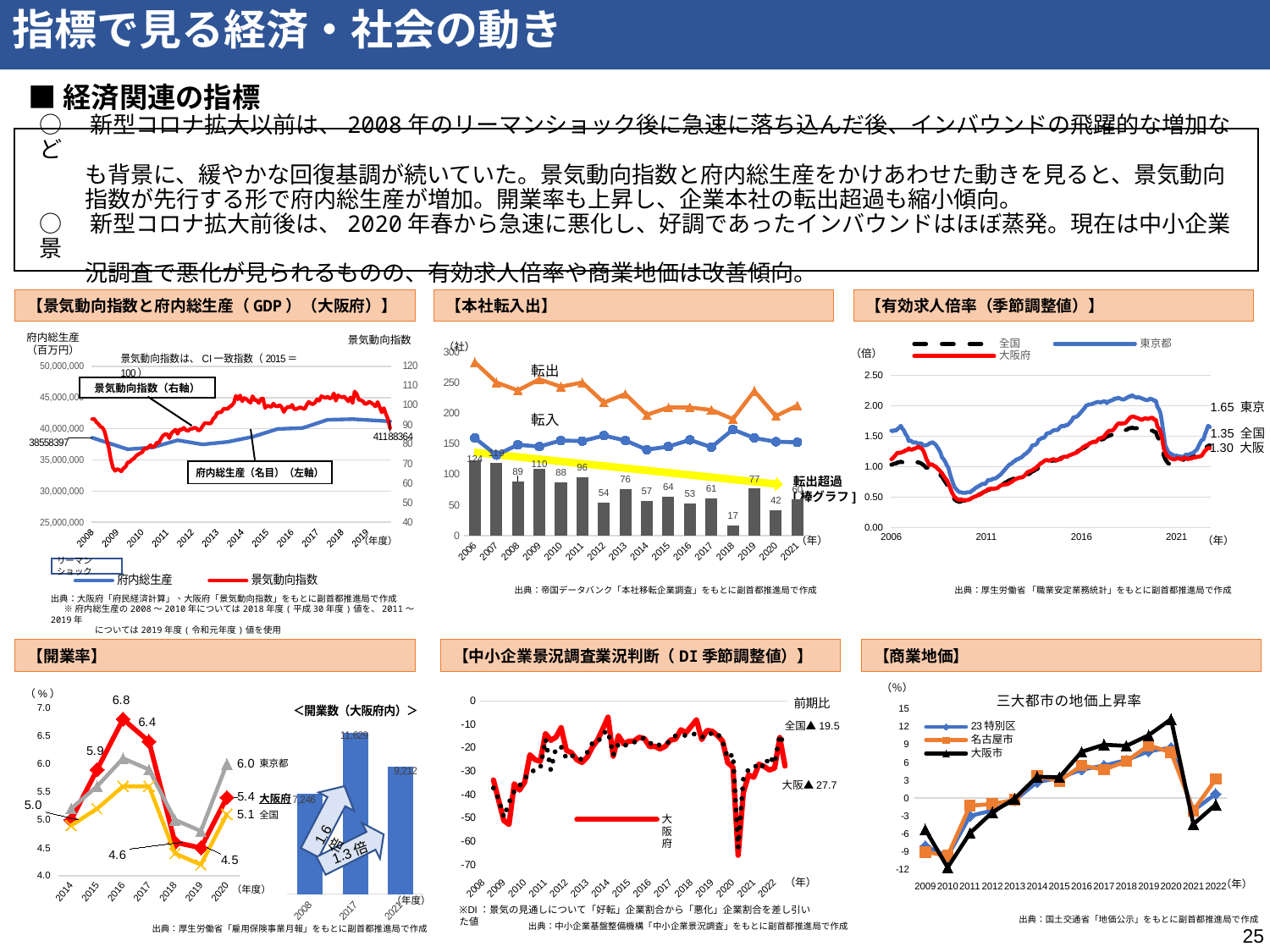

指標で見る経済・社会の動き
■経済関連の指標
○　新型コロナ拡大以前は、2008年のリーマンショック後に急速に落ち込んだ後、インバウンドの飛躍的な増加など
　　も背景に、緩やかな回復基調が続いていた。景気動向指数と府内総生産をかけあわせた動きを見ると、景気動向
　　指数が先行する形で府内総生産が増加。開業率も上昇し、企業本社の転出超過も縮小傾向。
○　新型コロナ拡大前後は、2020年春から急速に悪化し、好調であったインバウンドはほぼ蒸発。現在は中小企業景
　　況調査で悪化が見られるものの、有効求人倍率や商業地価は改善傾向。
【景気動向指数と府内総生産（GDP）（大阪府）】
【本社転入出】
【有効求人倍率（季節調整値）】
府内総生産
（百万円）
景気動向指数
（社）

### Chart

| Category | 全国 | 東京都 | 大阪府 |
|---|---|---|---|
| 2006 | 1.03 | 1.59 | 1.12 |
|  | 1.04 | 1.58 | 1.14 |
|  | 1.05 | 1.6 | 1.17 |
|  | 1.05 | 1.59 | 1.2 |
|  | 1.07 | 1.62 | 1.23 |
|  | 1.07 | 1.64 | 1.22 |
|  | 1.08 | 1.67 | 1.23 |
|  | 1.07 | 1.62 | 1.24 |
|  | 1.07 | 1.59 | 1.25 |
|  | 1.06 | 1.53 | 1.27 |
|  | 1.06 | 1.5 | 1.27 |
|  | 1.06 | 1.42 | 1.3 |
| 2007 | 1.06 | 1.43 | 1.28 |
|  | 1.05 | 1.41 | 1.28 |
|  | 1.05 | 1.39 | 1.29 |
|  | 1.07 | 1.4 | 1.3 |
|  | 1.07 | 1.39 | 1.31 |
|  | 1.07 | 1.38 | 1.33 |
|  | 1.06 | 1.38 | 1.31 |
|  | 1.05 | 1.38 | 1.3 |
|  | 1.03 | 1.35 | 1.27 |
|  | 1.01 | 1.35 | 1.21 |
|  | 0.98 | 1.35 | 1.13 |
|  | 0.98 | 1.36 | 1.08 |
| 2008 | 0.97 | 1.38 | 1.02 |
|  | 0.96 | 1.39 | 1.04 |
|  | 0.96 | 1.4 | 1.03 |
|  | 0.96 | 1.38 | 1.01 |
|  | 0.95 | 1.36 | 1.0 |
|  | 0.92 | 1.32 | 0.97 |
|  | 0.89 | 1.28 | 0.95 |
|  | 0.86 | 1.23 | 0.92 |
|  | 0.83 | 1.15 | 0.89 |
|  | 0.79 | 1.12 | 0.85 |
|  | 0.75 | 1.08 | 0.81 |
|  | 0.71 | 1.02 | 0.78 |
| 2009 | 0.64 | 0.98 | 0.72 |
|  | 0.57 | 0.88 | 0.66 |
|  | 0.52 | 0.8 | 0.59 |
|  | 0.49 | 0.72 | 0.54 |
|  | 0.46 | 0.66 | 0.5 |
|  | 0.44 | 0.63 | 0.48 |
|  | 0.43 | 0.6 | 0.46 |
|  | 0.42 | 0.58 | 0.45 |
|  | 0.43 | 0.58 | 0.46 |
|  | 0.44 | 0.57 | 0.45 |
|  | 0.44 | 0.57 | 0.45 |
|  | 0.44 | 0.57 | 0.45 |
| 2010 | 0.45 | 0.58 | 0.45 |
|  | 0.46 | 0.58 | 0.46 |
|  | 0.48 | 0.58 | 0.47 |
|  | 0.49 | 0.61 | 0.49 |
|  | 0.5 | 0.62 | 0.5 |
|  | 0.51 | 0.65 | 0.51 |
|  | 0.53 | 0.66 | 0.52 |
|  | 0.54 | 0.68 | 0.54 |
|  | 0.55 | 0.69 | 0.54 |
|  | 0.56 | 0.71 | 0.56 |
|  | 0.58 | 0.72 | 0.58 |
|  | 0.59 | 0.71 | 0.59 |
| 2011 | 0.6 | 0.74 | 0.6 |
|  | 0.62 | 0.78 | 0.63 |
|  | 0.62 | 0.78 | 0.63 |
|  | 0.62 | 0.78 | 0.64 |
|  | 0.61 | 0.8 | 0.63 |
|  | 0.62 | 0.8 | 0.64 |
|  | 0.64 | 0.81 | 0.64 |
|  | 0.65 | 0.83 | 0.65 |
|  | 0.67 | 0.85 | 0.67 |
|  | 0.69 | 0.87 | 0.69 |
|  | 0.71 | 0.9 | 0.7 |
|  | 0.72 | 0.93 | 0.7 |
| 2012 | 0.74 | 0.96 | 0.71 |
|  | 0.75 | 0.99 | 0.71 |
|  | 0.77 | 1.02 | 0.72 |
|  | 0.78 | 1.04 | 0.74 |
|  | 0.79 | 1.05 | 0.75 |
|  | 0.8 | 1.08 | 0.77 |
|  | 0.81 | 1.09 | 0.79 |
|  | 0.82 | 1.12 | 0.8 |
|  | 0.81 | 1.12 | 0.81 |
|  | 0.82 | 1.14 | 0.82 |
|  | 0.82 | 1.15 | 0.82 |
|  | 0.83 | 1.17 | 0.83 |
| 2013 | 0.84 | 1.2 | 0.85 |
|  | 0.85 | 1.21 | 0.88 |
|  | 0.87 | 1.24 | 0.91 |
|  | 0.88 | 1.26 | 0.92 |
|  | 0.9 | 1.3 | 0.93 |
|  | 0.92 | 1.35 | 0.94 |
|  | 0.93 | 1.35 | 0.96 |
|  | 0.95 | 1.36 | 0.97 |
|  | 0.96 | 1.38 | 1.0 |
|  | 0.99 | 1.44 | 1.02 |
|  | 1.01 | 1.45 | 1.05 |
|  | 1.03 | 1.47 | 1.06 |
| 2014 | 1.04 | 1.47 | 1.08 |
|  | 1.06 | 1.49 | 1.1 |
|  | 1.07 | 1.54 | 1.11 |
|  | 1.08 | 1.55 | 1.1 |
|  | 1.09 | 1.55 | 1.1 |
|  | 1.09 | 1.57 | 1.11 |
|  | 1.1 | 1.59 | 1.12 |
|  | 1.1 | 1.6 | 1.12 |
|  | 1.1 | 1.6 | 1.1 |
|  | 1.11 | 1.6 | 1.11 |
|  | 1.12 | 1.63 | 1.12 |
|  | 1.14 | 1.66 | 1.12 |
| 2015 | 1.15 | 1.67 | 1.15 |
|  | 1.16 | 1.66 | 1.16 |
|  | 1.16 | 1.68 | 1.16 |
|  | 1.16 | 1.68 | 1.16 |
|  | 1.18 | 1.7 | 1.18 |
|  | 1.19 | 1.73 | 1.19 |
|  | 1.2 | 1.76 | 1.2 |
|  | 1.22 | 1.81 | 1.21 |
|  | 1.23 | 1.81 | 1.22 |
|  | 1.24 | 1.82 | 1.23 |
|  | 1.26 | 1.84 | 1.25 |
|  | 1.27 | 1.87 | 1.27 |
| 2016 | 1.29 | 1.9 | 1.29 |
|  | 1.3 | 1.93 | 1.32 |
|  | 1.31 | 1.96 | 1.33 |
|  | 1.33 | 2.0 | 1.35 |
|  | 1.35 | 2.01 | 1.35 |
|  | 1.36 | 2.02 | 1.38 |
|  | 1.36 | 2.02 | 1.39 |
|  | 1.38 | 2.03 | 1.4 |
|  | 1.38 | 2.04 | 1.41 |
|  | 1.4 | 2.05 | 1.4 |
|  | 1.41 | 2.06 | 1.43 |
|  | 1.42 | 2.06 | 1.46 |
| 2017 | 1.43 | 2.05 | 1.46 |
|  | 1.45 | 2.06 | 1.48 |
|  | 1.45 | 2.07 | 1.48 |
|  | 1.48 | 2.07 | 1.52 |
|  | 1.49 | 2.04 | 1.55 |
|  | 1.5 | 2.07 | 1.58 |
|  | 1.51 | 2.07 | 1.59 |
|  | 1.52 | 2.09 | 1.59 |
|  | 1.53 | 2.09 | 1.6 |
|  | 1.55 | 2.12 | 1.63 |
|  | 1.56 | 2.11 | 1.67 |
|  | 1.58 | 2.13 | 1.7 |
| 2018 | 1.6 | 2.12 | 1.71 |
|  | 1.59 | 2.11 | 1.7 |
|  | 1.59 | 2.1 | 1.71 |
|  | 1.59 | 2.1 | 1.71 |
|  | 1.6 | 2.12 | 1.72 |
|  | 1.61 | 2.13 | 1.75 |
|  | 1.63 | 2.15 | 1.78 |
|  | 1.63 | 2.15 | 1.81 |
|  | 1.64 | 2.17 | 1.82 |
|  | 1.63 | 2.15 | 1.82 |
|  | 1.63 | 2.14 | 1.81 |
|  | 1.63 | 2.13 | 1.8 |
| 2019 | 1.63 | 2.14 | 1.79 |
|  | 1.63 | 2.13 | 1.78 |
|  | 1.62 | 2.12 | 1.76 |
|  | 1.62 | 2.11 | 1.78 |
|  | 1.62 | 2.1 | 1.79 |
|  | 1.6 | 2.09 | 1.79 |
|  | 1.59 | 2.09 | 1.78 |
|  | 1.6 | 2.11 | 1.79 |
|  | 1.59 | 2.11 | 1.8 |
|  | 1.59 | 2.1 | 1.8 |
|  | 1.57 | 2.08 | 1.77 |
|  | 1.57 | 2.08 | 1.77 |
| 2020 | 1.49 | 1.98 | 1.66 |
|  | 1.45 | 1.94 | 1.62 |
|  | 1.39 | 1.87 | 1.57 |
|  | 1.31 | 1.71 | 1.46 |
|  | 1.18 | 1.52 | 1.3 |
|  | 1.12 | 1.34 | 1.23 |
|  | 1.08 | 1.29 | 1.18 |
|  | 1.05 | 1.23 | 1.16 |
|  | 1.04 | 1.22 | 1.14 |
|  | 1.05 | 1.2 | 1.13 |
|  | 1.05 | 1.19 | 1.12 |
|  | 1.06 | 1.17 | 1.12 |
| 2021 | 1.08 | 1.18 | 1.13 |
|  | 1.09 | 1.17 | 1.14 |
|  | 1.1 | 1.17 | 1.13 |
|  | 1.09 | 1.16 | 1.12 |
|  | 1.1 | 1.16 | 1.12 |
|  | 1.13 | 1.17 | 1.15 |
|  | 1.14 | 1.2 | 1.14 |
|  | 1.15 | 1.19 | 1.12 |
|  | 1.15 | 1.2 | 1.13 |
|  | 1.16 | 1.21 | 1.13 |
|  | 1.17 | 1.22 | 1.14 |
|  | 1.17 | 1.23 | 1.15 |
| 2022 | 1.2 | 1.26 | 1.15 |
（倍）

### Chart

| Category | 列1 | 転入 | 転出 |
|---|---|---|---|
| 2006 | 124.0 | 160.0 | 284.0 |
| 2007 | 119.0 | 132.0 | 251.0 |
| 2008 | 89.0 | 149.0 | 238.0 |
| 2009 | 110.0 | 146.0 | 256.0 |
| 2010 | 88.0 | 156.0 | 244.0 |
| 2011 | 96.0 | 155.0 | 251.0 |
| 2012 | 54.0 | 164.0 | 218.0 |
| 2013 | 76.0 | 156.0 | 232.0 |
| 2014 | 57.0 | 141.0 | 198.0 |
| 2015 | 64.0 | 146.0 | 210.0 |
| 2016 | 53.0 | 157.0 | 210.0 |
| 2017 | 61.0 | 145.0 | 206.0 |
| 2018 | 17.0 | 174.0 | 191.0 |
| 2019 | 77.0 | 160.0 | 237.0 |
| 2020 | 42.0 | 154.0 | 196.0 |
| 2021 | 60.0 | 153.0 | 213.0 |

### Chart

| Category | 府内総生産 | 景気動向指数 |
|---|---|---|
| 2008 | 38558397.0 | 92.9 |
|  | None | 93.0 |
|  | None | 91.4 |
|  | None | 90.4 |
|  | None | 89.1 |
|  | None | 88.5 |
|  | None | 86.4 |
|  | None | 82.1 |
|  | None | 78.1 |
|  | None | 72.1 |
|  | None | 67.9 |
|  | None | 66.4 |
| 2009 | None | 67.3 |
|  | None | 66.9 |
|  | None | 66.1 |
|  | None | 67.7 |
|  | None | 68.4 |
|  | 36710031.0 | 70.7 |
|  | None | 70.9 |
|  | None | 72.1 |
|  | None | 72.7 |
|  | None | 74.0 |
|  | None | 74.8 |
|  | None | 75.4 |
| 2010 | None | 75.9 |
|  | None | 77.8 |
|  | None | 77.7 |
|  | None | 78.6 |
|  | None | 79.6 |
|  | 37001134.0 | 78.6 |
|  | None | 79.0 |
|  | None | 80.9 |
|  | None | 80.8 |
|  | None | 82.8 |
|  | None | 84.5 |
|  | None | 85.1 |
| 2011 | None | 85.2 |
|  | None | 83.2 |
|  | None | 85.6 |
|  | None | 86.7 |
|  | None | 87.5 |
|  | 38156038.0 | 85.4 |
|  | None | 87.7 |
|  | None | 87.5 |
|  | None | 88.5 |
|  | None | 87.3 |
|  | None | 86.9 |
|  | None | 87.9 |
| 2012 | None | 88.0 |
|  | None | 88.5 |
|  | None | 88.3 |
|  | None | 87.0 |
|  | None | 87.7 |
|  | 37483106.0 | 89.3 |
|  | None | 90.9 |
|  | None | 90.9 |
|  | None | 90.7 |
|  | None | 90.8 |
|  | None | 93.0 |
|  | None | 94.0 |
| 2013 | None | 96.1 |
|  | None | 96.4 |
|  | None | 96.5 |
|  | None | 98.2 |
|  | None | 98.2 |
|  | 37895097.0 | 98.2 |
|  | None | 99.3 |
|  | None | 100.0 |
|  | None | 101.3 |
|  | None | 104.9 |
|  | None | 103.1 |
|  | None | 105.1 |
| 2014 | None | 102.1 |
|  | None | 103.8 |
|  | None | 103.2 |
|  | None | 102.2 |
|  | None | 101.4 |
|  | 38700875.0 | 104.7 |
|  | None | 102.8 |
|  | None | 102.6 |
|  | None | 101.2 |
|  | None | 103.3 |
|  | None | 103.5 |
|  | None | 98.7 |
| 2015 | None | 99.8 |
|  | None | 99.6 |
|  | None | 99.2 |
|  | None | 100.9 |
|  | None | 99.7 |
|  | 39959360.0 | 99.5 |
|  | None | 100.2 |
|  | None | 99.0 |
|  | None | 96.6 |
|  | None | 98.4 |
|  | None | 99.4 |
|  | None | 98.9 |
| 2016 | None | 100.3 |
|  | None | 98.0 |
|  | None | 98.1 |
|  | None | 98.6 |
|  | None | 99.0 |
|  | 40113374.0 | 98.5 |
|  | None | 98.1 |
|  | None | 100.4 |
|  | None | 101.8 |
|  | None | 100.9 |
|  | None | 100.6 |
|  | None | 101.5 |
| 2017 | None | 103.2 |
|  | None | 102.4 |
|  | None | 104.7 |
|  | None | 104.3 |
|  | None | 103.8 |
|  | 41431795.0 | 104.5 |
|  | None | 103.6 |
|  | None | 103.9 |
|  | None | 106.2 |
|  | None | 102.4 |
|  | None | 105.2 |
|  | None | 104.5 |
| 2018 | None | 104.1 |
|  | None | 104.6 |
|  | None | 103.2 |
|  | None | 102.1 |
|  | None | 104.1 |
|  | 41539730.0 | 101.2 |
|  | None | 107.1 |
|  | None | 105.8 |
|  | None | 102.9 |
|  | None | 102.6 |
|  | None | 102.1 |
|  | None | 100.7 |
| 2019 | None | 101.0 |
|  | None | 101.9 |
|  | None | 101.3 |
|  | None | 100.5 |
|  | None | 99.5 |
|  | None | 101.7 |
|  | None | 99.1 |
|  | None | 96.4 |
|  | None | 98.6 |
|  | None | 95.6 |
|  | None | 92.9 |
|  | 41188364.0 | 88.3 |
転出
景気動向指数（右軸）
1.65 東京
転入
1.35 全国
1.30 大阪

転出超過
[棒グラフ]
（年）
（年）
（年度）
リーマンショック
出典：厚生労働省 「職業安定業務統計」をもとに副首都推進局で作成
出典：帝国データバンク「本社移転企業調査」をもとに副首都推進局で作成
出典：大阪府「府民経済計算」、大阪府「景気動向指数」をもとに副首都推進局で作成
       ※府内総生産の2008～2010年については2018年度(平成30年度)値を、2011～2019年
　　　　　については2019年度(令和元年度)値を使用
【開業率】
【中小企業景況調査業況判断（DI季節調整値）】
【商業地価】
（％）
（%）

### Chart: 三大都市の地価上昇率

| Category | 23特別区 | 名古屋市 | 大阪市 |
|---|---|---|---|
| 2009 | -8.1 | -9.1 | -5.3 |
| 2010 | -9.8 | -9.7 | -11.7 |
| 2011 | -3.0 | -1.3 | -5.9 |
| 2012 | -2.1 | -1.0 | -2.4 |
| 2013 | -0.4 | -0.3 | -0.1 |
| 2014 | 2.7 | 3.7 | 3.6 |
| 2015 | 3.4 | 2.9 | 3.5 |
| 2016 | 4.8 | 5.5 | 7.8 |
| 2017 | 5.5 | 4.8 | 9.0 |
| 2018 | 6.4 | 6.2 | 8.8 |
| 2019 | 7.9 | 8.9 | 10.6 |
| 2020 | 8.5 | 7.7 | 13.3 |
| 2021 | -2.1 | -2.1 | -4.4 |
| 2022 | 0.7 | 3.2 | -1.1 |

### Chart

| Category | 大阪府 | 全国 |
|---|---|---|
| 2008 | None | None |
|  | None | None |
|  | -33.7 | -37.1 |
|  | -42.4 | -41.9 |
| 2009 | -51.1 | -49.6 |
|  | -52.7 | -43.3 |
|  | -35.3 | -38.5 |
|  | -38.0 | -36.2 |
| 2010 | -34.6 | -33.1 |
|  | -22.9 | -30.4 |
|  | -25.0 | -29.4 |
|  | -25.7 | -28.7 |
| 2011 | -13.8 | -16.2 |
|  | -16.7 | -29.4 |
|  | -15.4 | -20.0 |
|  | -11.3 | -19.5 |
| 2012 | -21.0 | -24.4 |
|  | -22.0 | -23.0 |
|  | -25.0 | -24.9 |
|  | -26.2 | -24.7 |
| 2013 | -23.9 | -21.9 |
|  | -19.6 | -17.9 |
|  | -16.5 | -17.8 |
|  | -11.8 | -13.6 |
| 2014 | -6.8 | -12.7 |
|  | -23.5 | -23.0 |
|  | -14.7 | -18.3 |
|  | -18.2 | -19.4 |
| 2015 | -17.1 | -17.8 |
|  | -17.0 | -17.6 |
|  | -15.4 | -16.0 |
|  | -16.0 | -15.7 |
| 2016 | -19.4 | -17.6 |
|  | -19.3 | -19.4 |
|  | -20.4 | -18.5 |
|  | -19.3 | -18.4 |
| 2017 | -16.6 | -16.9 |
|  | -16.2 | -14.7 |
|  | -12.2 | -14.6 |
|  | -13.4 | -14.6 |
| 2018 | -10.7 | -13.8 |
|  | -7.9 | -14.2 |
|  | -16.4 | -15.6 |
|  | -12.5 | -13.7 |
| 2019 | -12.8 | -13.9 |
|  | -14.6 | -13.5 |
|  | -17.0 | -17.2 |
|  | -26.3 | -24.4 |
| 2020 | -28.2 | -22.6 |
|  | -65.9 | -62.7 |
|  | -39.2 | -33.3 |
|  | -31.5 | -29.1 |
| 2021 | -32.5 | -28.7 |
|  | -26.9 | -26.2 |
|  | -27.9 | -28.4 |
|  | -29.4 | -23.5 |
| 2022 | -28.6 | -26.6 |
|  | -15.5 | -14.4 |
|  | -27.7 | -19.5 |

### Chart

| Category | 大阪 | 東京 | 全国 |
|---|---|---|---|
| 2014 | 5.0 | 5.2 | 4.9 |
| 2015 | 5.9 | 5.6 | 5.2 |
| 2016 | 6.8 | 6.1 | 5.6 |
| 2017 | 6.4 | 5.9 | 5.6 |
| 2018 | 4.599 | 5.0 | 4.4 |
| 2019 | 4.5 | 4.8 | 4.2 |
| 2020 | 5.4 | 6.0 | 5.1 |

### Chart

| Category | 開業数 |
|---|---|
| 2008 | 7246.0 |
| 2017 | 11629.0 |
| 2021 | 9212.0 |
全国▲19.5
東京都

大阪府

全国
大阪▲27.7

1.6倍

1.3倍
（年）
（年）
（年度）
（年度）
※DI：景気の見通しについて「好転」企業割合から「悪化」企業割合を差し引いた値
出典：国土交通省「地価公示」をもとに副首都推進局で作成
25
出典：中小企業基盤整備機構「中小企業景況調査」をもとに副首都推進局で作成
出典：厚生労働省「雇用保険事業月報」をもとに副首都推進局で作成